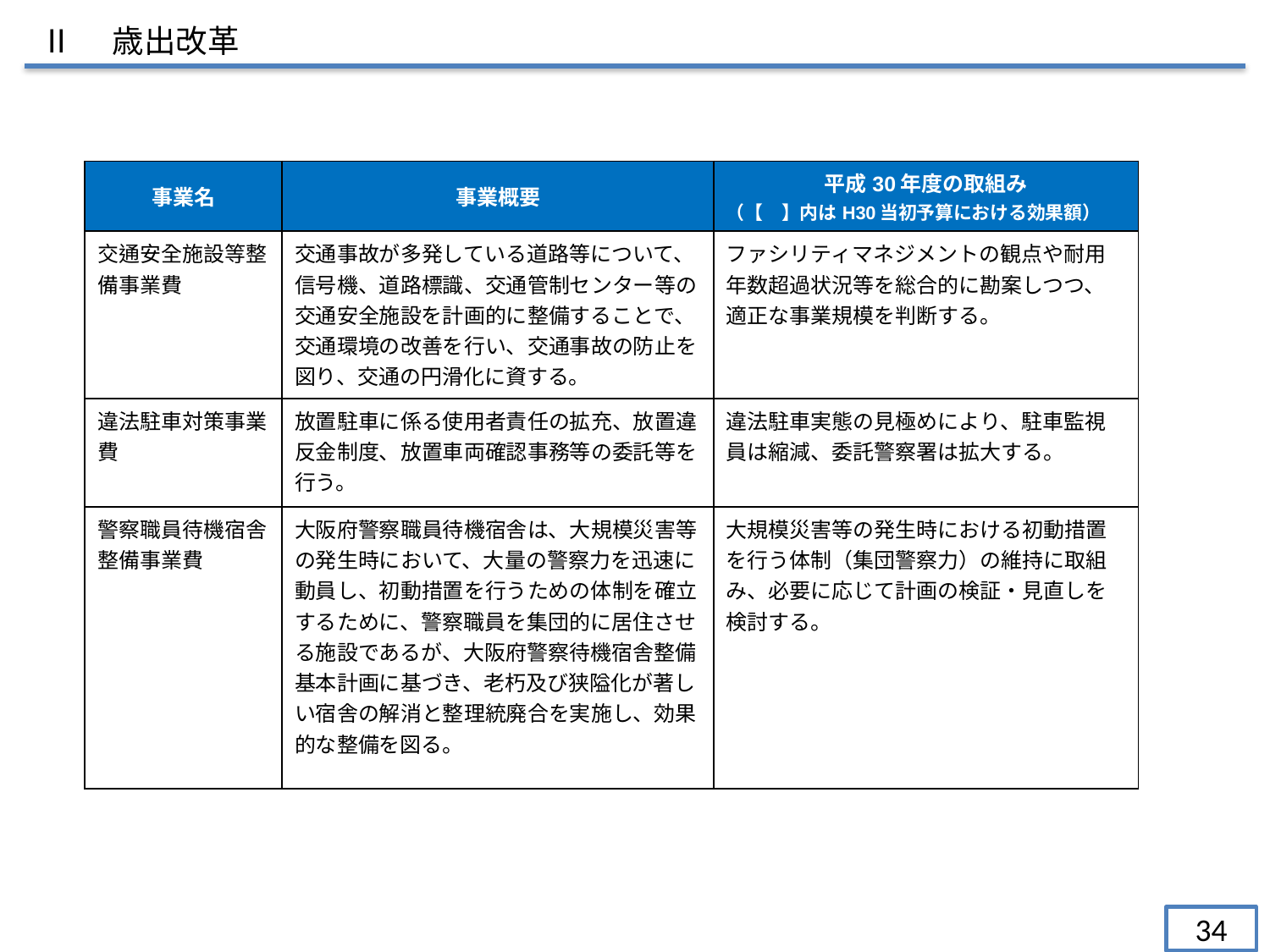

Ⅱ　歳出改革
| 事業名 | 事業概要 | 平成30年度の取組み （【　】内はH30当初予算における効果額） |
| --- | --- | --- |
| 交通安全施設等整備事業費 | 交通事故が多発している道路等について、信号機、道路標識、交通管制センター等の交通安全施設を計画的に整備することで、交通環境の改善を行い、交通事故の防止を図り、交通の円滑化に資する。 | ファシリティマネジメントの観点や耐用年数超過状況等を総合的に勘案しつつ、適正な事業規模を判断する。 |
| 違法駐車対策事業費 | 放置駐車に係る使用者責任の拡充、放置違反金制度、放置車両確認事務等の委託等を行う。 | 違法駐車実態の見極めにより、駐車監視員は縮減、委託警察署は拡大する。 |
| 警察職員待機宿舎整備事業費 | 大阪府警察職員待機宿舎は、大規模災害等の発生時において、大量の警察力を迅速に動員し、初動措置を行うための体制を確立するために、警察職員を集団的に居住させる施設であるが、大阪府警察待機宿舎整備基本計画に基づき、老朽及び狭隘化が著しい宿舎の解消と整理統廃合を実施し、効果的な整備を図る。 | 大規模災害等の発生時における初動措置を行う体制（集団警察力）の維持に取組み、必要に応じて計画の検証・見直しを検討する。 |
34